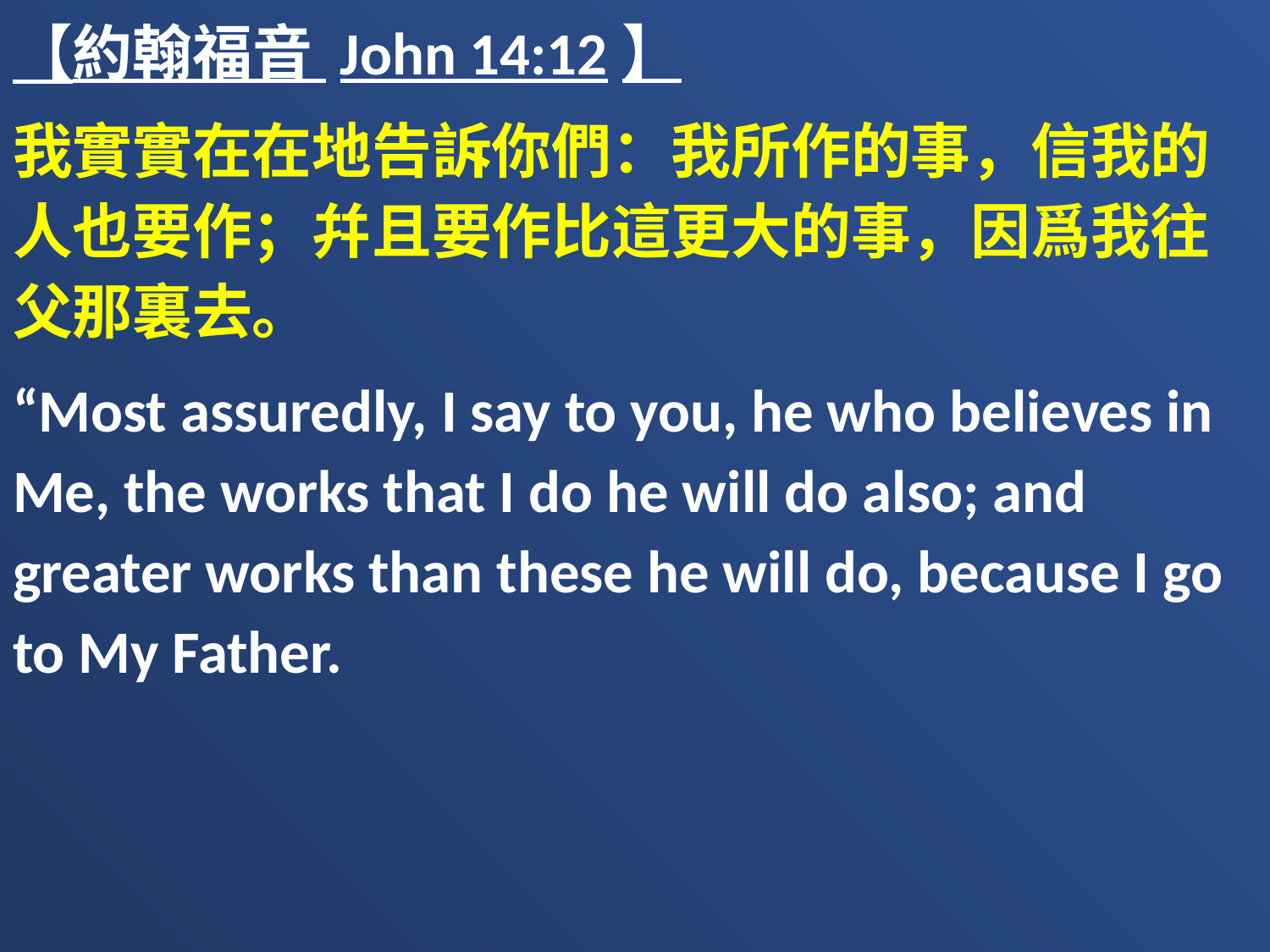

【約翰福音 John 14:12】
我實實在在地告訴你們：我所作的事，信我的人也要作；幷且要作比這更大的事，因爲我往父那裏去。
“Most assuredly, I say to you, he who believes in Me, the works that I do he will do also; and greater works than these he will do, because I go to My Father.